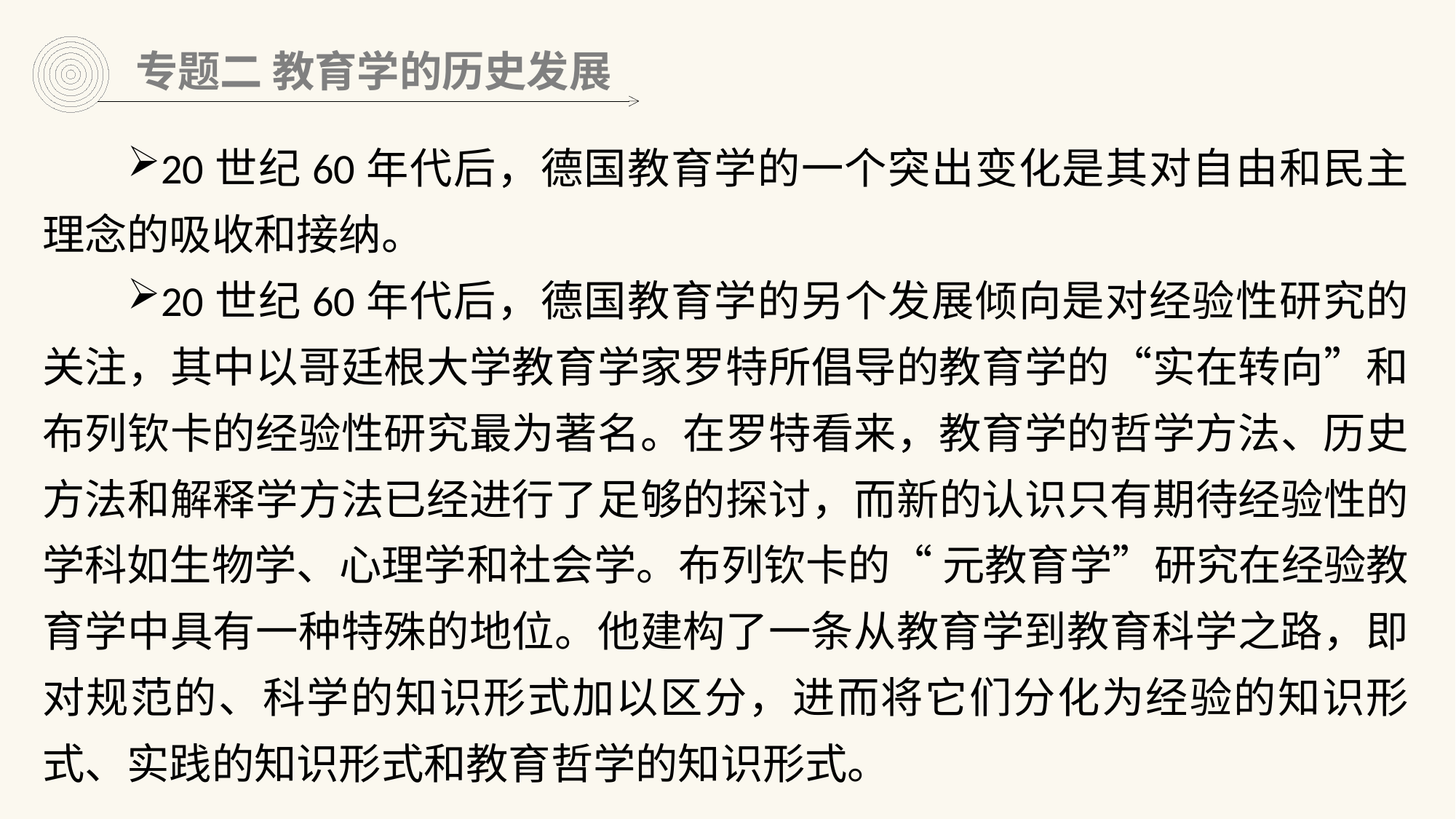

专题二 教育学的历史发展
20世纪60年代后，德国教育学的一个突出变化是其对自由和民主理念的吸收和接纳。
20世纪60年代后，德国教育学的另个发展倾向是对经验性研究的关注，其中以哥廷根大学教育学家罗特所倡导的教育学的“实在转向”和布列钦卡的经验性研究最为著名。在罗特看来，教育学的哲学方法、历史方法和解释学方法已经进行了足够的探讨，而新的认识只有期待经验性的学科如生物学、心理学和社会学。布列钦卡的“ 元教育学”研究在经验教育学中具有一种特殊的地位。他建构了一条从教育学到教育科学之路，即对规范的、科学的知识形式加以区分，进而将它们分化为经验的知识形式、实践的知识形式和教育哲学的知识形式。